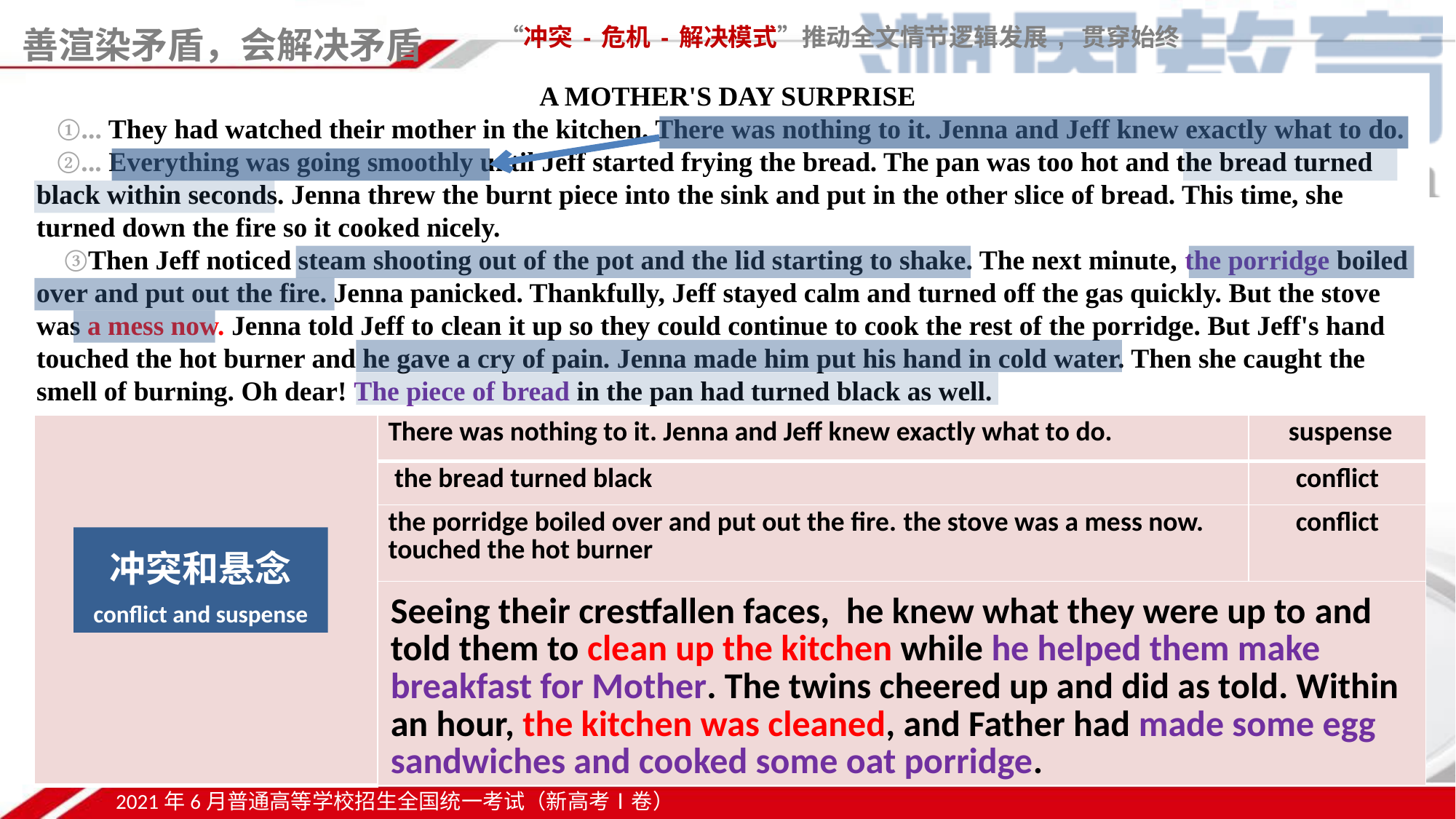

善渲染矛盾，会解决矛盾        “冲突-危机-解决模式”推动全文情节逻辑发展, 贯穿始终
A MOTHER'S DAY SURPRISE
   ①... They had watched their mother in the kitchen. There was nothing to it. Jenna and Jeff knew exactly what to do.
   ②... Everything was going smoothly until Jeff started frying the bread. The pan was too hot and the bread turned black within seconds. Jenna threw the burnt piece into the sink and put in the other slice of bread. This time, she turned down the fire so it cooked nicely.
    ③Then Jeff noticed steam shooting out of the pot and the lid starting to shake. The next minute, the porridge boiled over and put out the fire. Jenna panicked. Thankfully, Jeff stayed calm and turned off the gas quickly. But the stove was a mess now. Jenna told Jeff to clean it up so they could continue to cook the rest of the porridge. But Jeff's hand touched the hot burner and he gave a cry of pain. Jenna made him put his hand in cold water. Then she caught the smell of burning. Oh dear! The piece of bread in the pan had turned black as well.

|  | There was nothing to it. Jenna and Jeff knew exactly what to do. | suspense |
| --- | --- | --- |
|  | the bread turned black | conflict |
|  | the porridge boiled over and put out the fire. the stove was a mess now. touched the hot burner | conflict |
|  |  |  |
冲突和悬念
 conflict and suspense
Seeing their crestfallen faces,  he knew what they were up to and told them to clean up the kitchen while he helped them make breakfast for Mother. The twins cheered up and did as told. Within an hour, the kitchen was cleaned, and Father had made some egg sandwiches and cooked some oat porridge.
2021年6月普通高等学校招生全国统一考试（新高考Ⅰ卷）